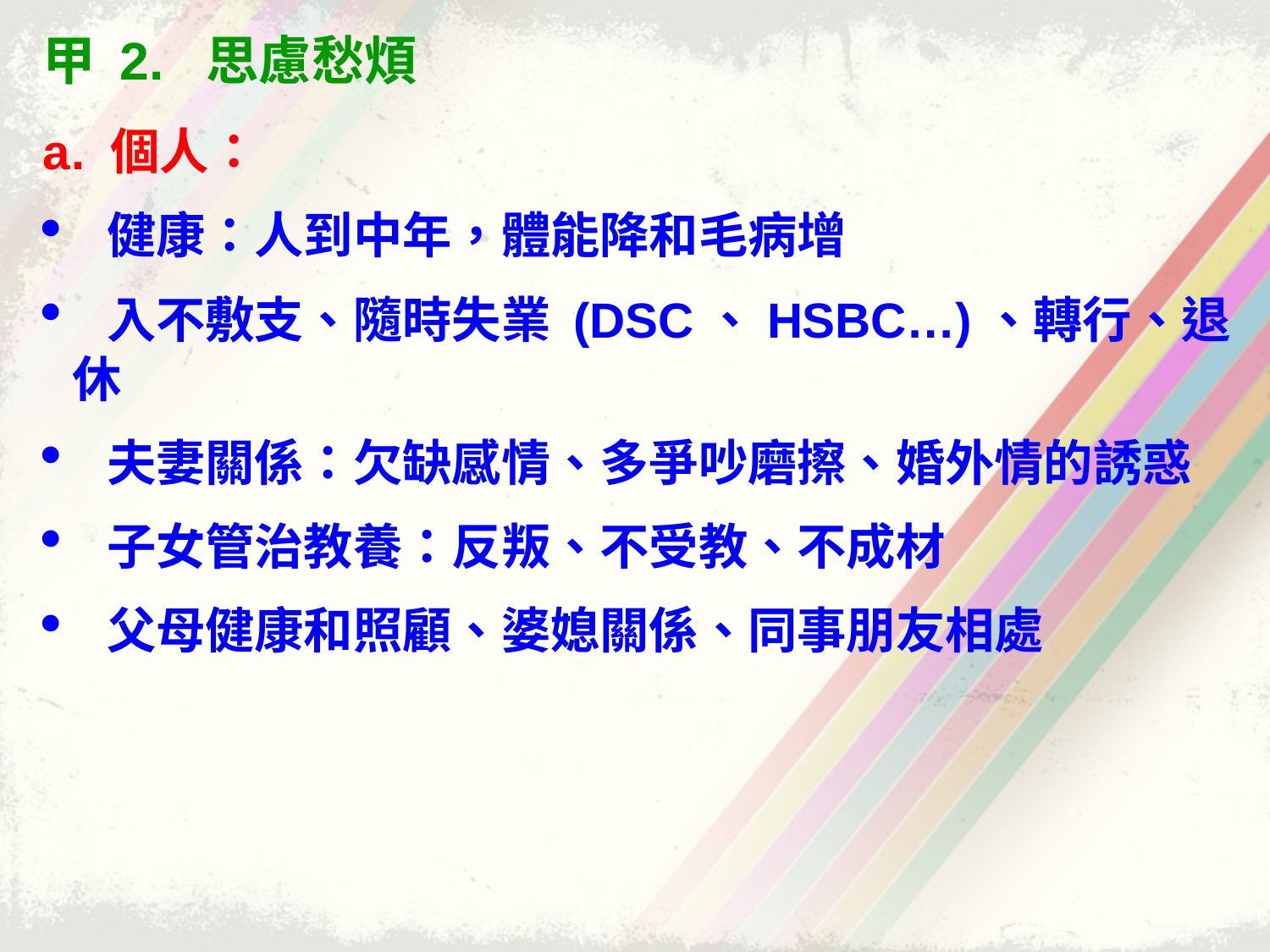

甲 2.  思慮愁煩
 個人：
  健康：人到中年，體能降和毛病增
  入不敷支、隨時失業 (DSC、HSBC…)、轉行、退休
  夫妻關係：欠缺感情、多爭吵磨擦、婚外情的誘惑
  子女管治教養：反叛、不受教、不成材
  父母健康和照顧、婆媳關係、同事朋友相處